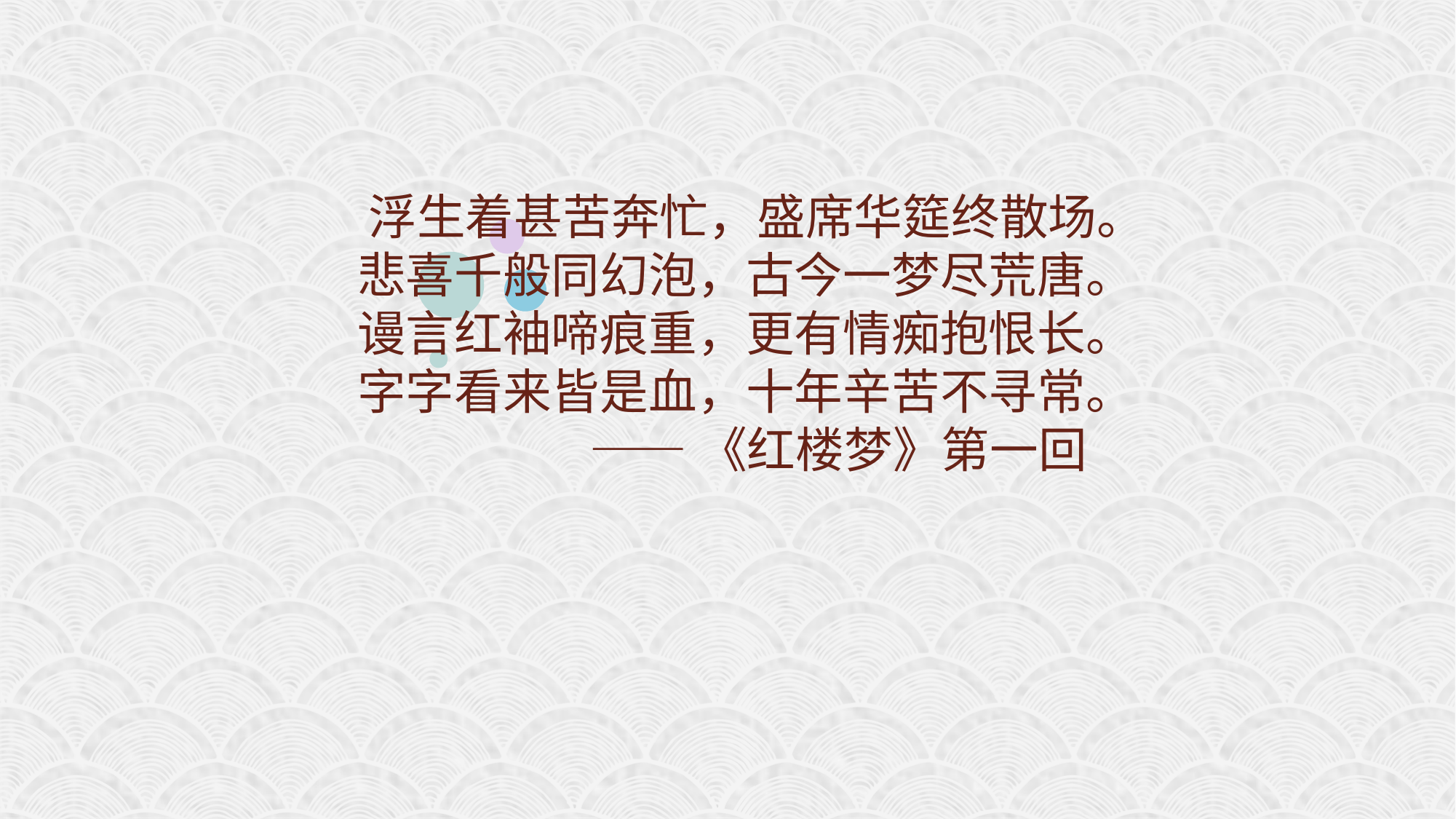

浮生着甚苦奔忙，盛席华筵终散场。
悲喜千般同幻泡，古今一梦尽荒唐。
谩言红袖啼痕重，更有情痴抱恨长。
字字看来皆是血，十年辛苦不寻常。
                 ——《红楼梦》第一回